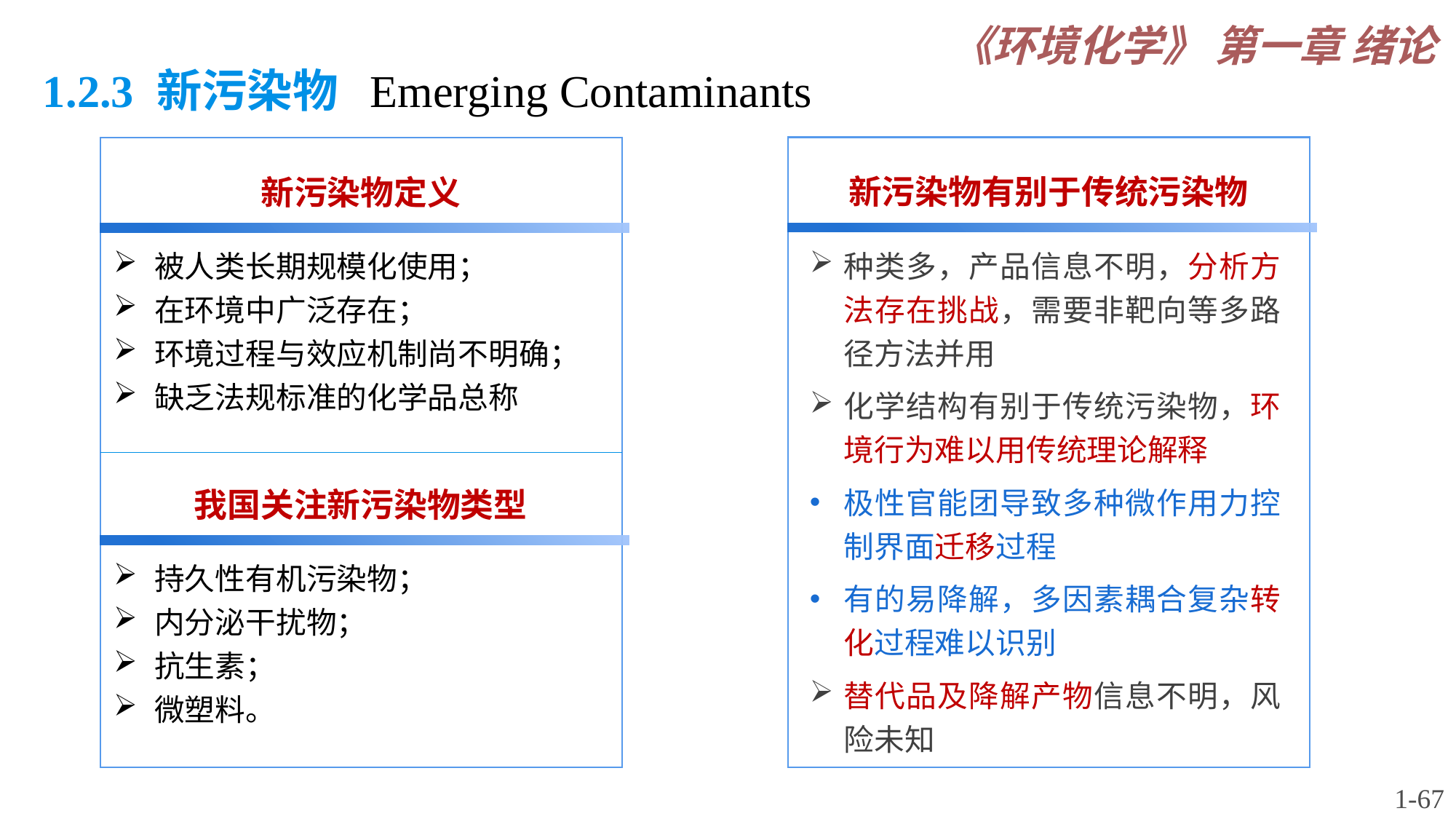

《环境化学》 第一章 绪论
1.2.3 新污染物  Emerging Contaminants

新污染物有别于传统污染物
新污染物定义

种类多，产品信息不明，分析方法存在挑战，需要非靶向等多路径方法并用
化学结构有别于传统污染物，环境行为难以用传统理论解释
极性官能团导致多种微作用力控制界面迁移过程
有的易降解，多因素耦合复杂转化过程难以识别
替代品及降解产物信息不明，风险未知
被人类长期规模化使用；
在环境中广泛存在；
环境过程与效应机制尚不明确；
缺乏法规标准的化学品总称
我国关注新污染物类型

持久性有机污染物；
内分泌干扰物；
抗生素；
微塑料。
1-67